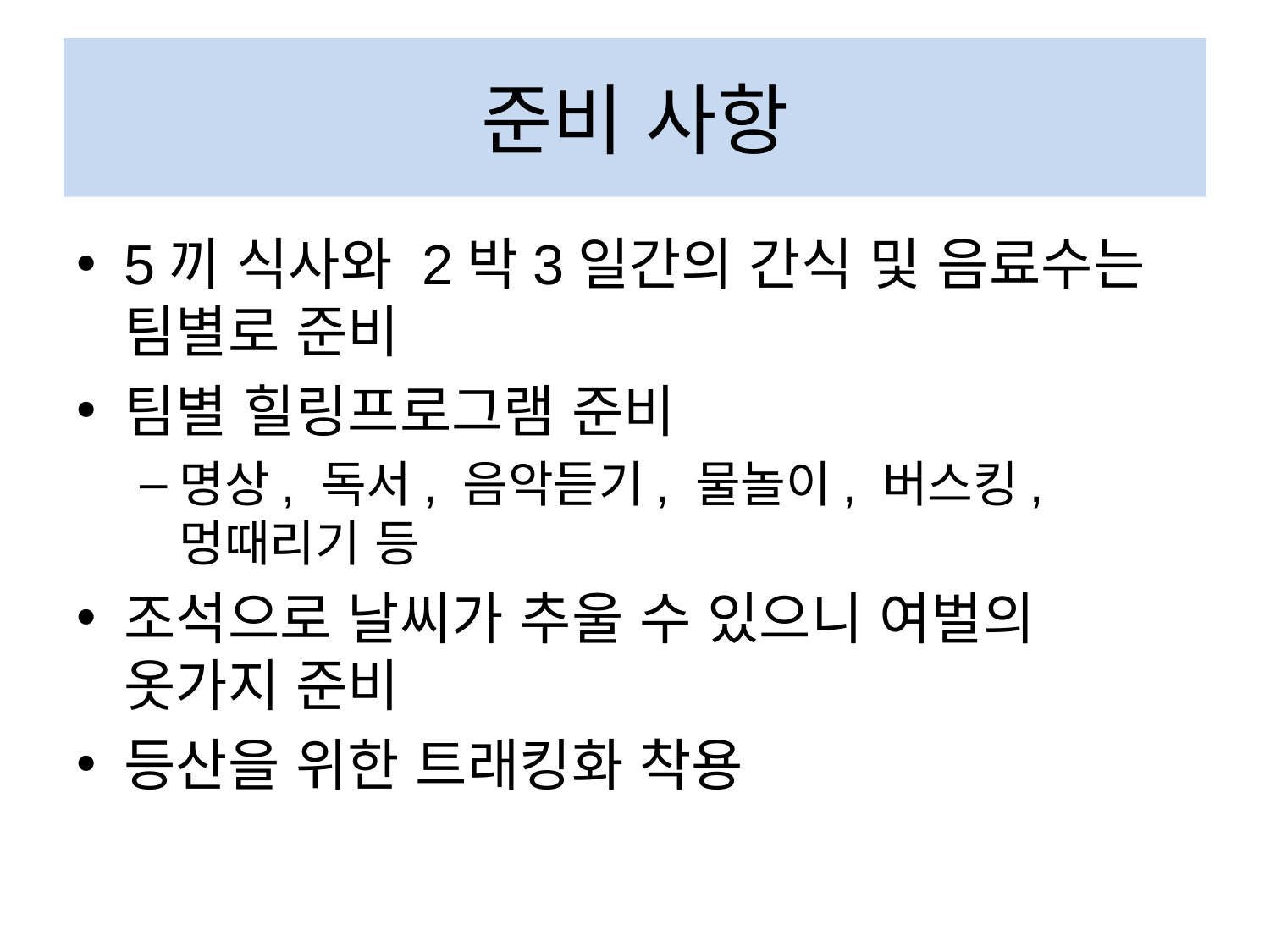

# 준비 사항
5끼 식사와 2박3일간의 간식 및 음료수는
팀별로 준비
팀별 힐링프로그램 준비
명상, 독서, 음악듣기, 물놀이, 버스킹, 멍때리기 등
조석으로 날씨가 추울 수 있으니 여벌의 옷가지 준비
등산을 위한 트래킹화 착용